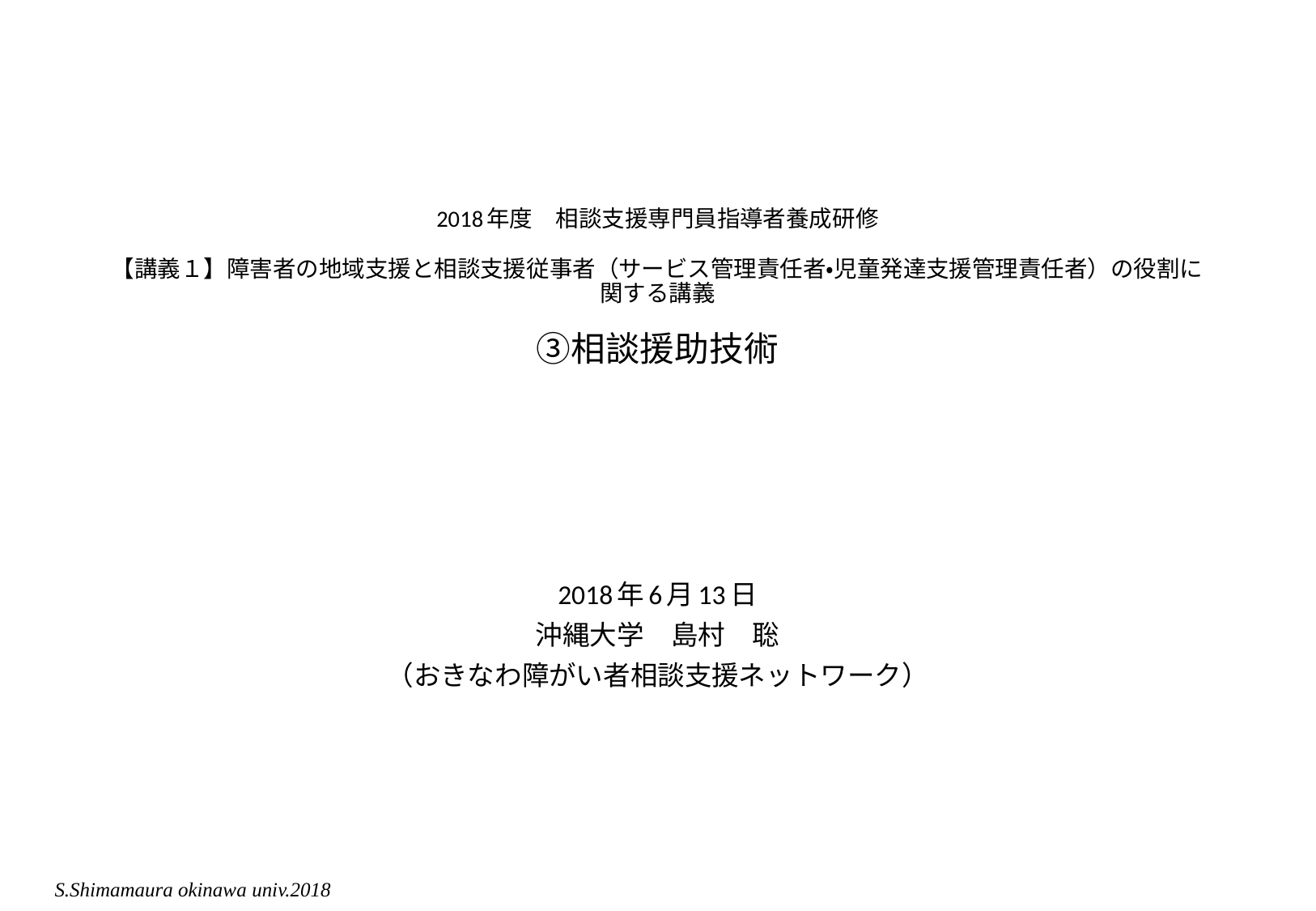

# 2018年度　相談支援専門員指導者養成研修 【講義１】障害者の地域支援と相談支援従事者（サービス管理責任者・児童発達支援管理責任者）の役割に関する講義 ③相談援助技術
2018年6月13日
沖縄大学　島村　聡
（おきなわ障がい者相談支援ネットワーク）
S.Shimamaura okinawa univ.2018